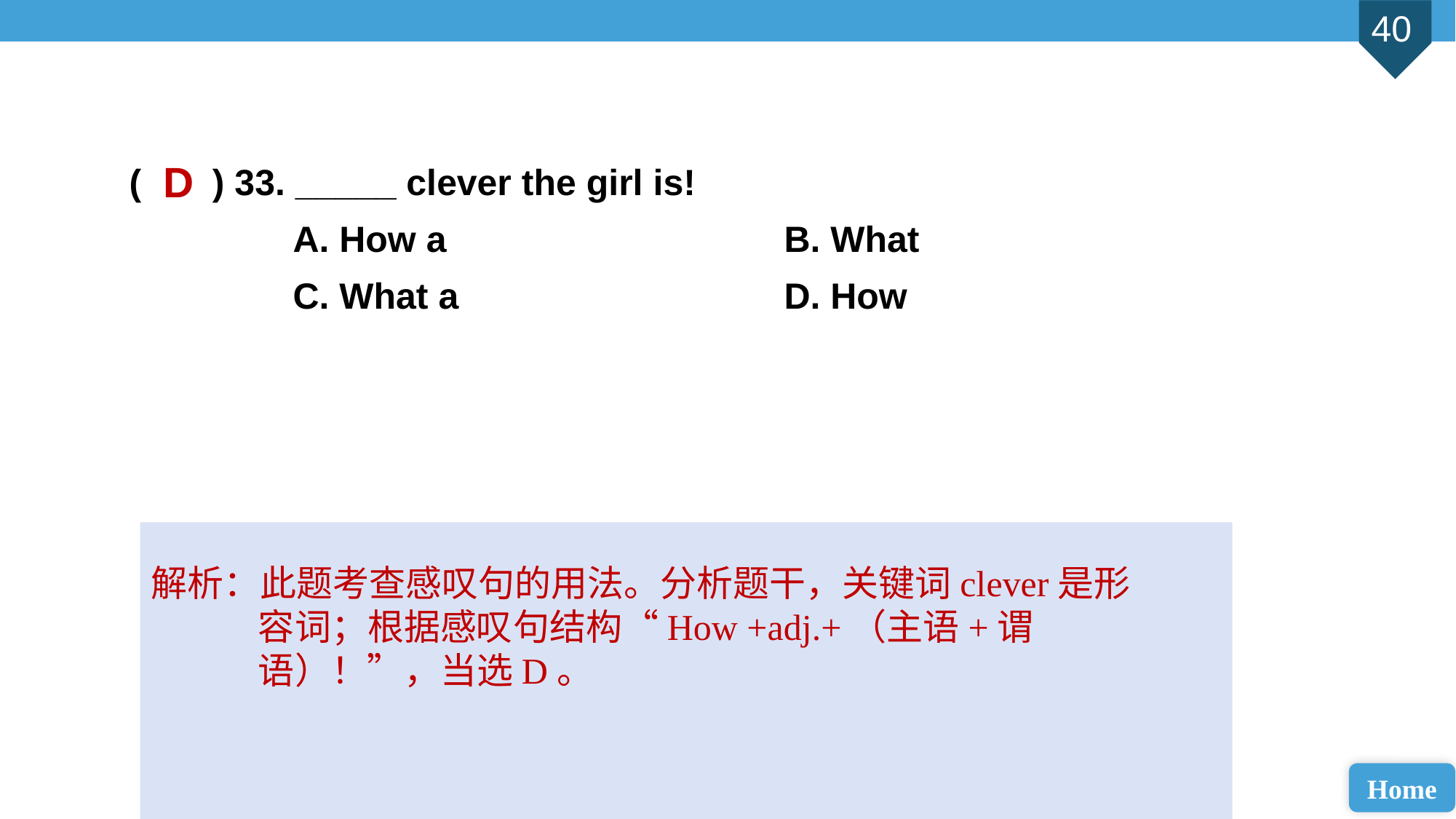

(       ) 33. _____ clever the girl is!
A. How a 			B. What
C. What a 			D. How
D

解析：此题考查感叹句的用法。分析题干，关键词clever是形容词；根据感叹句结构“How +adj.+（主语+谓语）！”，当选D。